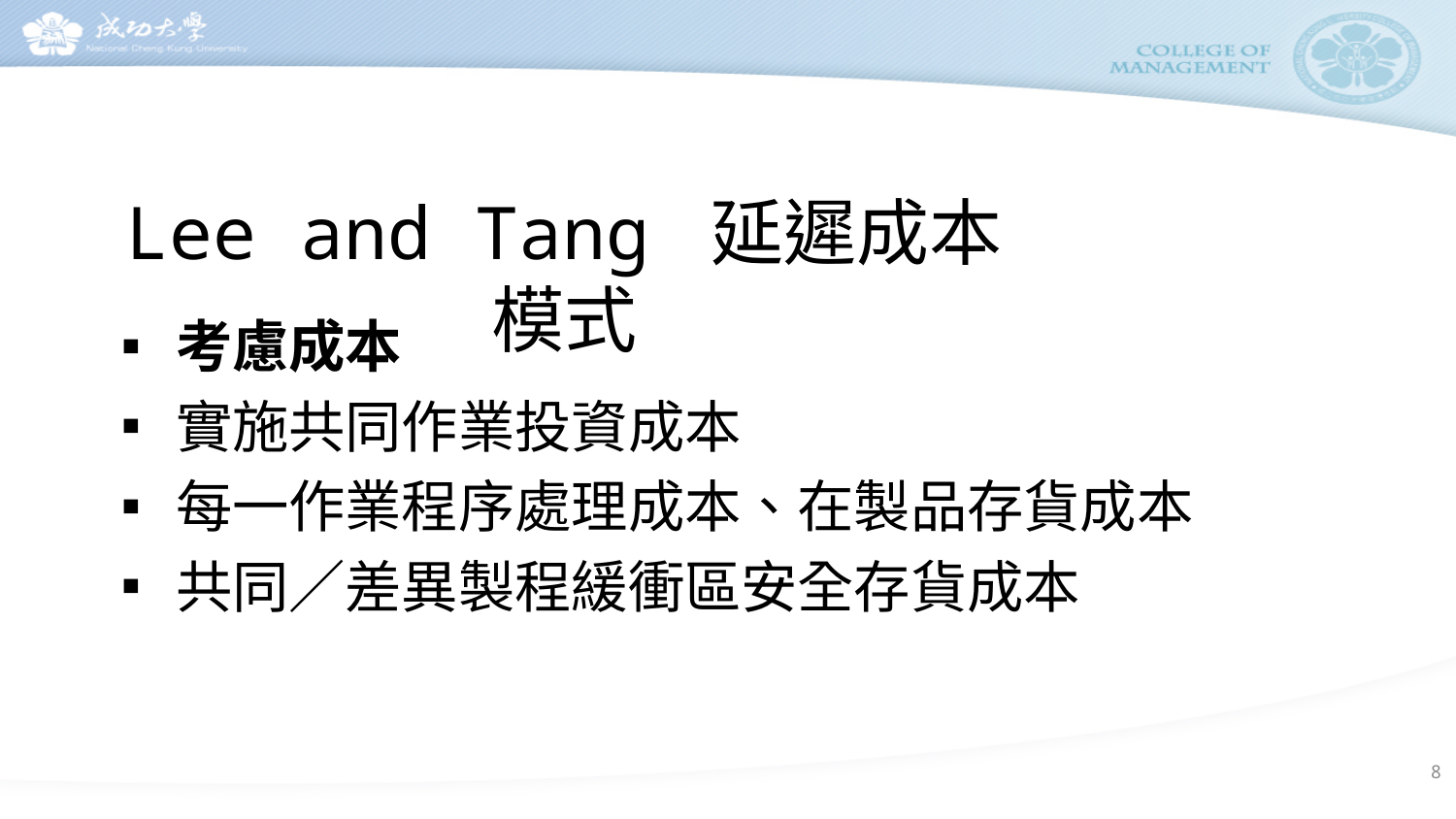

# Lee and Tang 延遲成本模式
考慮成本
實施共同作業投資成本
每一作業程序處理成本、在製品存貨成本
共同／差異製程緩衝區安全存貨成本
8